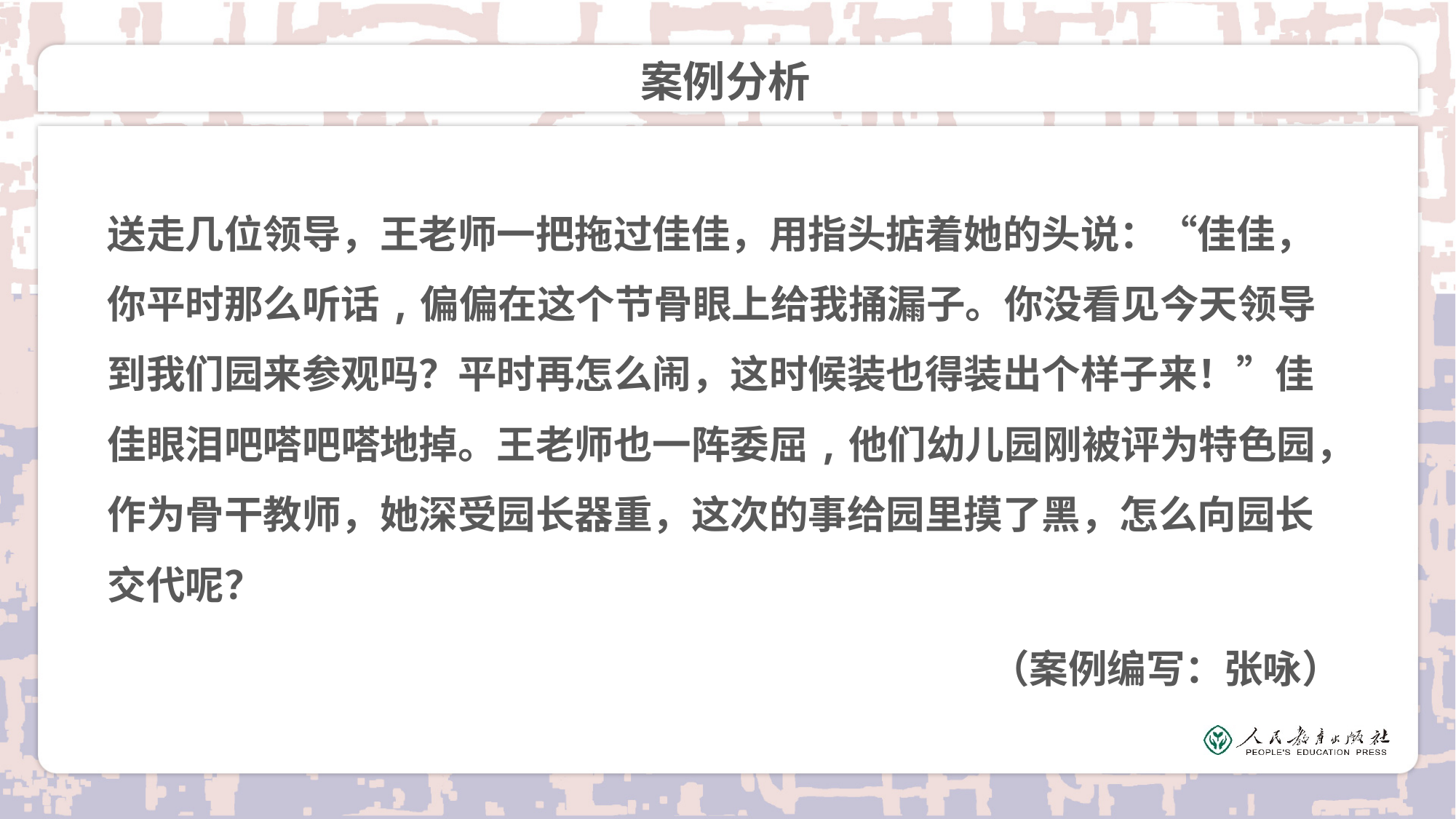

# 案例分析
送走几位领导，王老师一把拖过佳佳，用指头掂着她的头说：“佳佳，你平时那么听话,偏偏在这个节骨眼上给我捅漏子。你没看见今天领导到我们园来参观吗？平时再怎么闹，这时候装也得装出个样子来！”佳佳眼泪吧嗒吧嗒地掉。王老师也一阵委屈,他们幼儿园刚被评为特色园，作为骨干教师，她深受园长器重，这次的事给园里摸了黑，怎么向园长交代呢？
（案例编写：张咏）